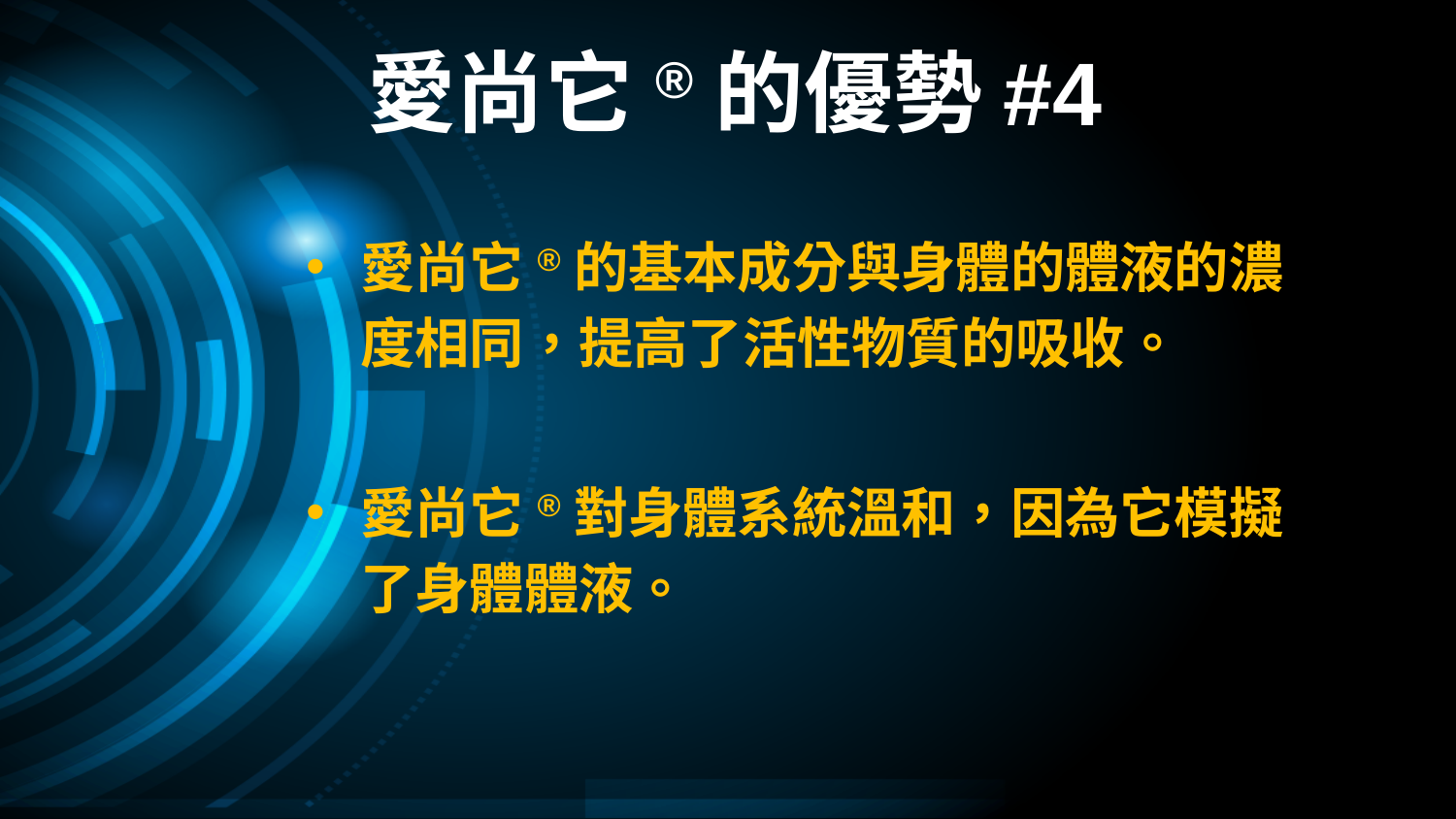

愛尚它®的優勢#4
愛尚它®的基本成分與身體的體液的濃度相同，提高了活性物質的吸收。

愛尚它®對身體系統溫和，因為它模擬了身體體液。